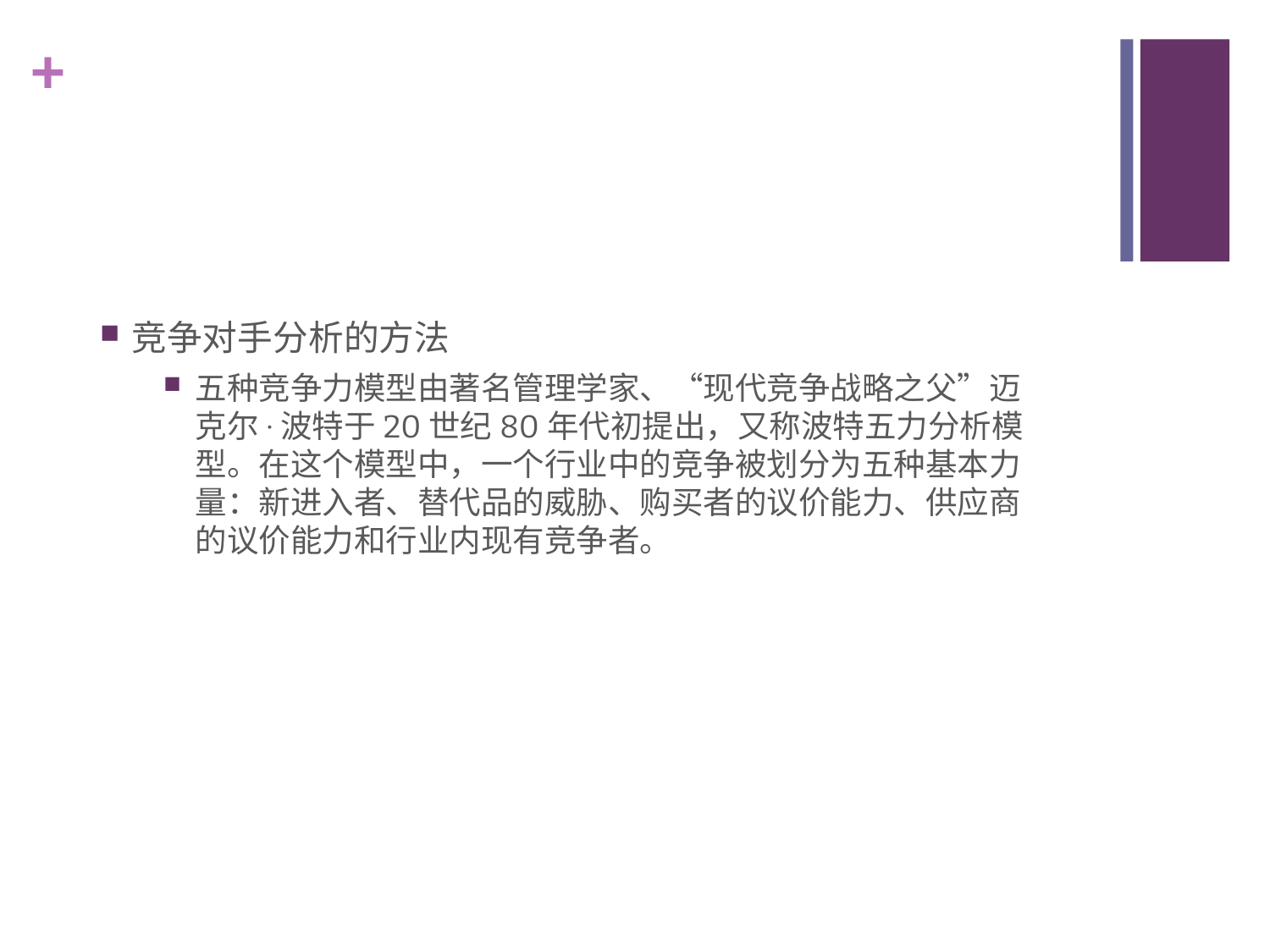

#
竞争对手分析的方法
五种竞争力模型由著名管理学家、“现代竞争战略之父”迈克尔·波特于20世纪80年代初提出，又称波特五力分析模型。在这个模型中，一个行业中的竞争被划分为五种基本力量：新进入者、替代品的威胁、购买者的议价能力、供应商的议价能力和行业内现有竞争者。